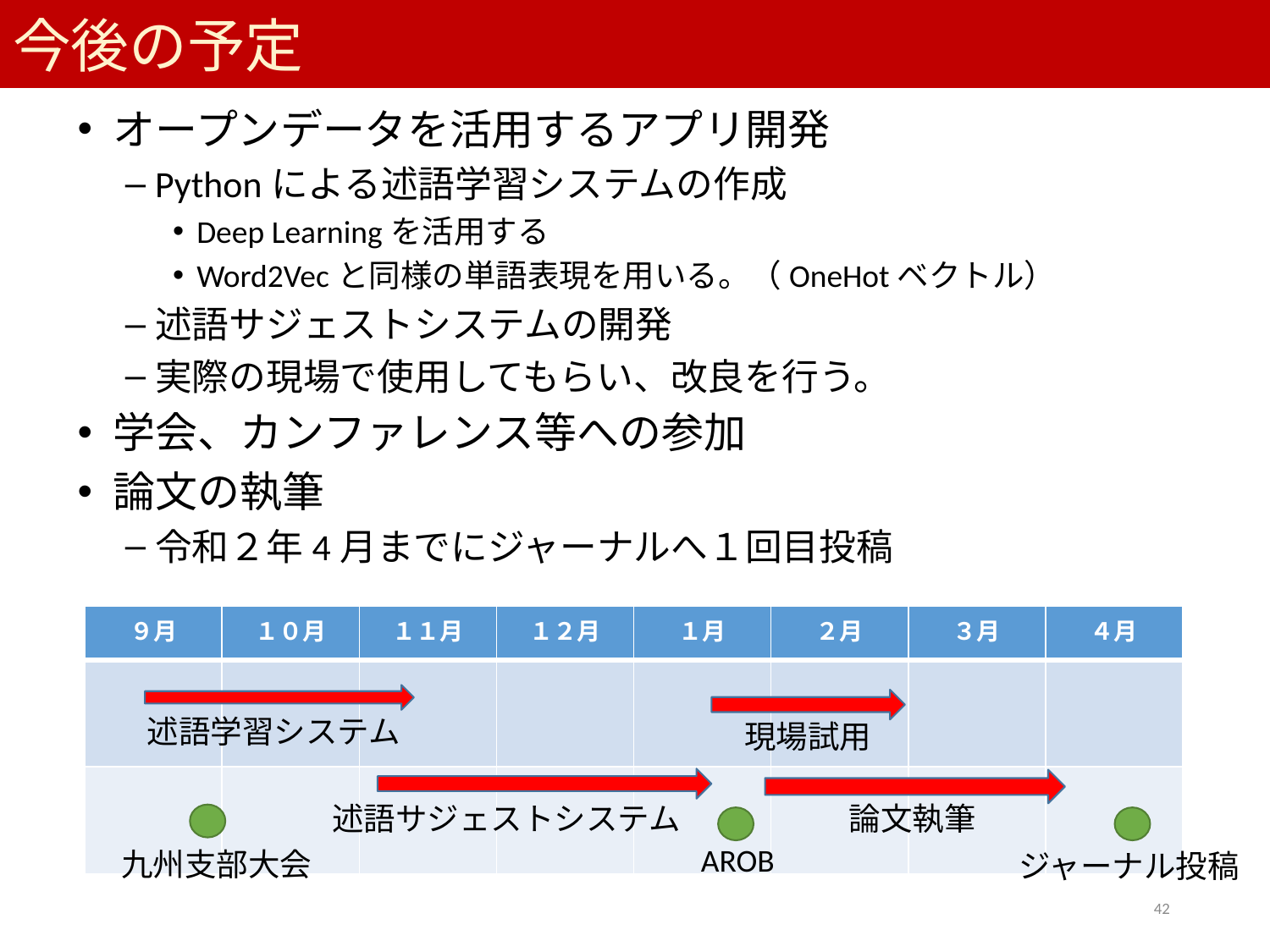

# 今後の予定
オープンデータを活用するアプリ開発
Pythonによる述語学習システムの作成
Deep Learningを活用する
Word2Vecと同様の単語表現を用いる。（OneHotベクトル）
述語サジェストシステムの開発
実際の現場で使用してもらい、改良を行う。
学会、カンファレンス等への参加
論文の執筆
令和２年4月までにジャーナルへ１回目投稿

| ９月 | １０月 | １１月 | １２月 | １月 | ２月 | ３月 | ４月 |
| --- | --- | --- | --- | --- | --- | --- | --- |
|  |  |  |  |  |  |  |  |
|  |  |  |  |  |  |  |  |

述語学習システム
現場試用

述語サジェストシステム
論文執筆

AROB
九州支部大会
ジャーナル投稿
42